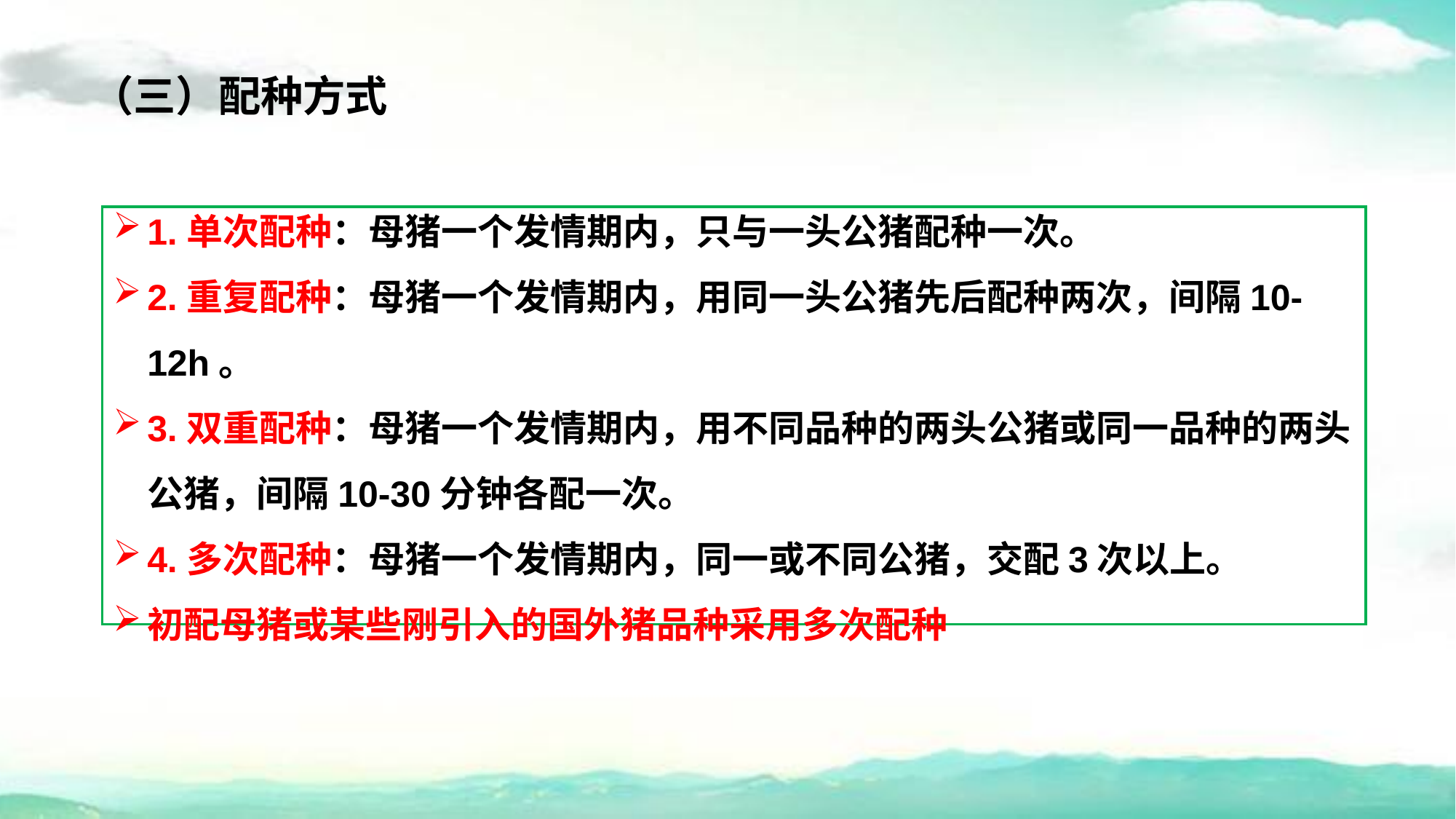

（三）配种方式
1.单次配种：母猪一个发情期内，只与一头公猪配种一次。
2.重复配种：母猪一个发情期内，用同一头公猪先后配种两次，间隔10-12h。
3.双重配种：母猪一个发情期内，用不同品种的两头公猪或同一品种的两头公猪，间隔10-30分钟各配一次。
4.多次配种：母猪一个发情期内，同一或不同公猪，交配3次以上。
初配母猪或某些刚引入的国外猪品种采用多次配种